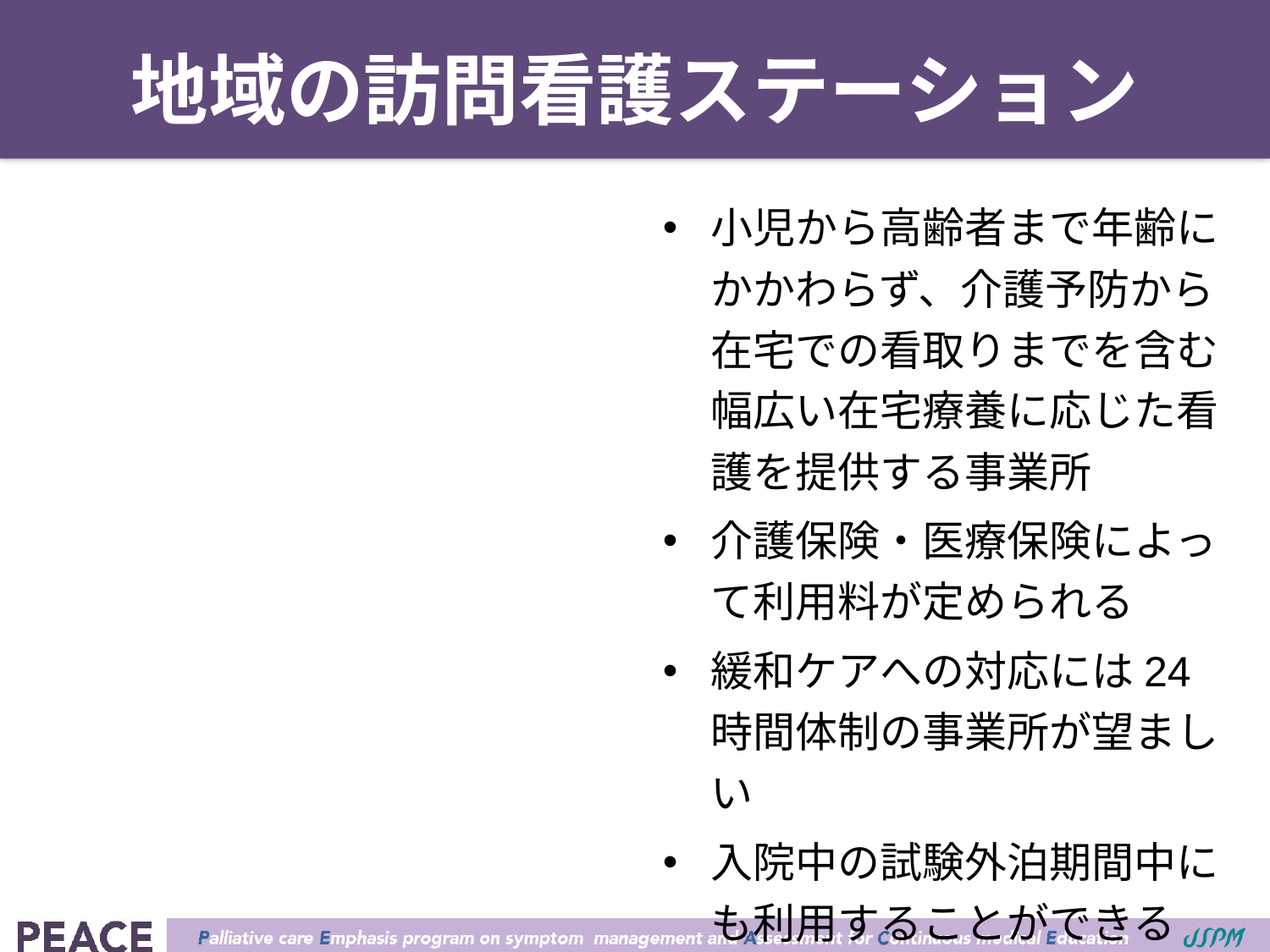

# 地域の訪問看護ステーション

小児から高齢者まで年齢にかかわらず、介護予防から在宅での看取りまでを含む幅広い在宅療養に応じた看護を提供する事業所
介護保険・医療保険によって利用料が定められる
緩和ケアへの対応には24時間体制の事業所が望ましい
入院中の試験外泊期間中にも利用することができる